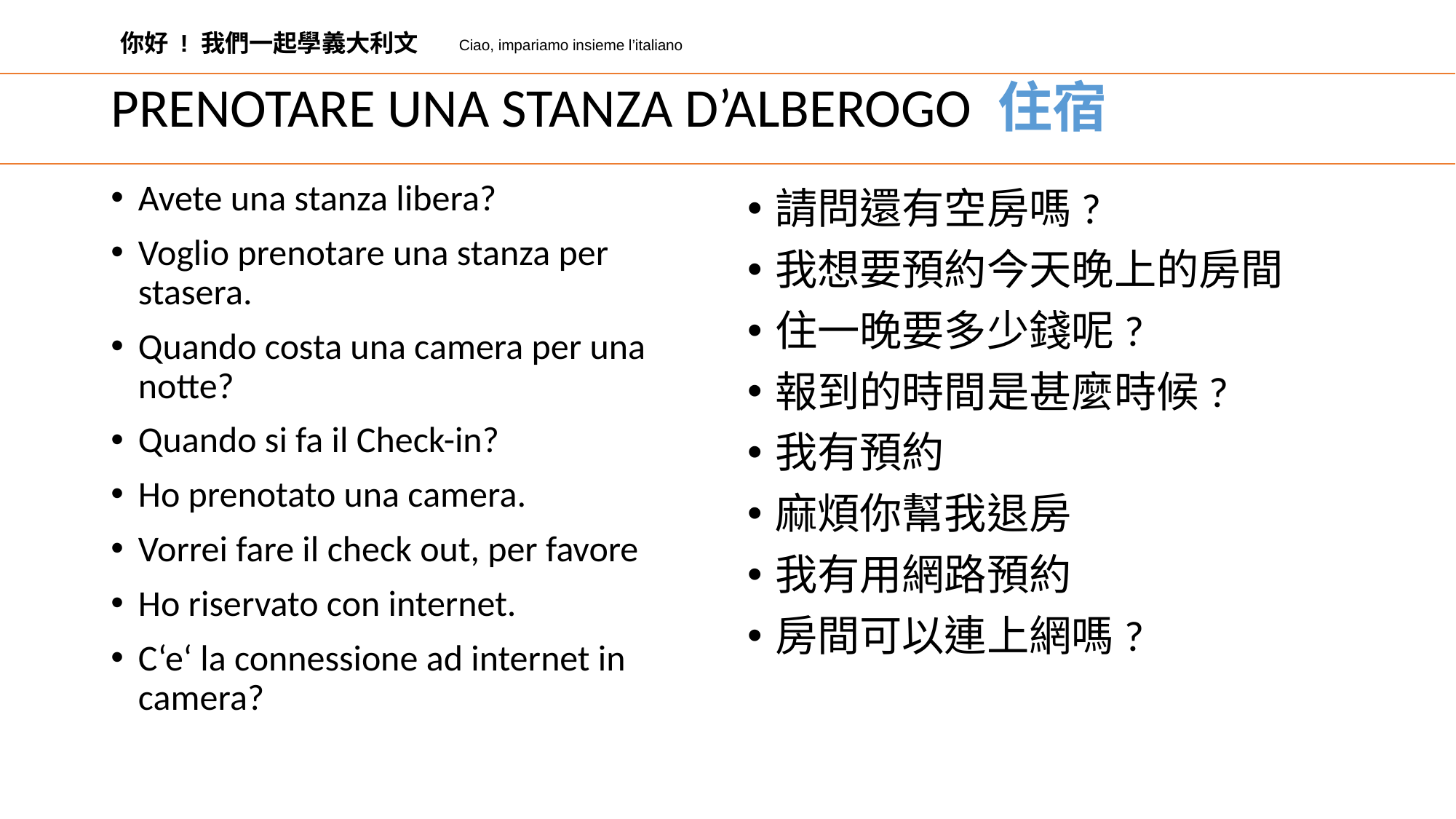

你好 ! 我們一起學義大利文

Ciao, impariamo insieme l’italiano

# PRENOTARE UNA STANZA D’ALBEROGO 住宿
Avete una stanza libera?
Voglio prenotare una stanza per stasera.
Quando costa una camera per una notte?
Quando si fa il Check-in?
Ho prenotato una camera.
Vorrei fare il check out, per favore
Ho riservato con internet.
C‘e‘ la connessione ad internet in camera?
請問還有空房嗎?
我想要預約今天晚上的房間
住一晚要多少錢呢?
報到的時間是甚麼時候?
我有預約
麻煩你幫我退房
我有用網路預約
房間可以連上網嗎?